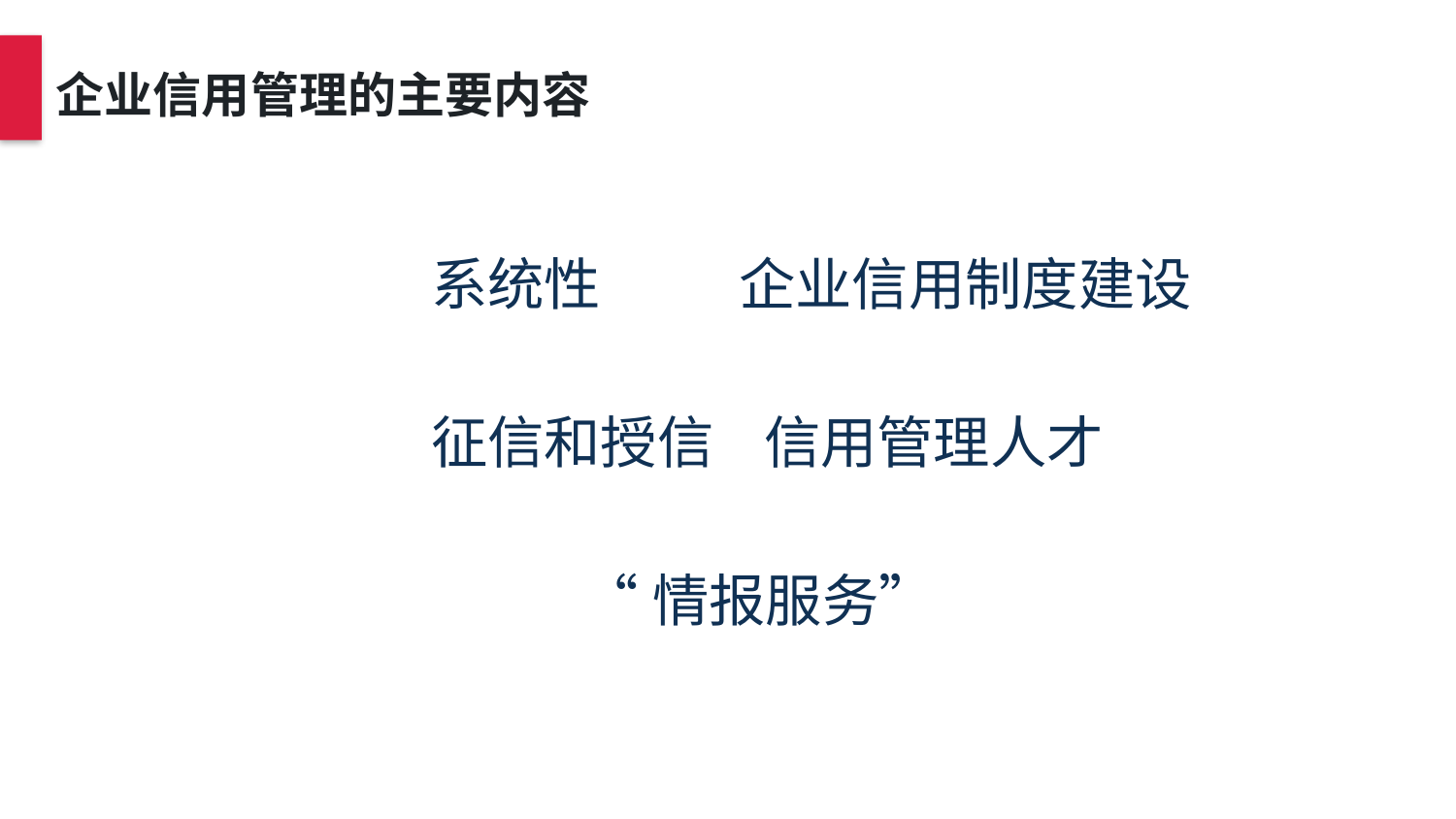

企业信用管理的主要内容

系统性           企业信用制度建设

征信和授信    信用管理人才

            “情报服务”